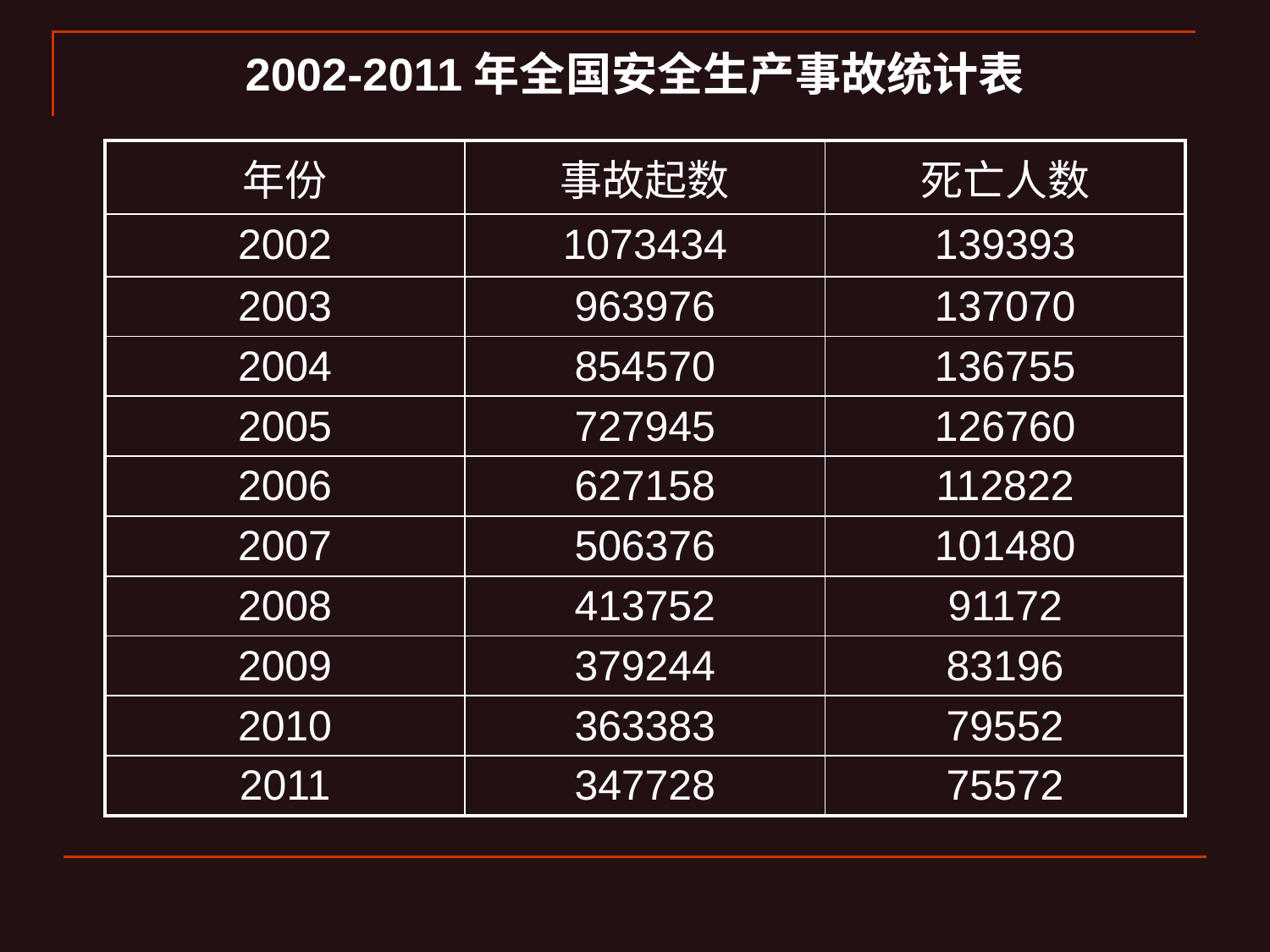

# 2002-2011年全国安全生产事故统计表
| 年份 | 事故起数 | 死亡人数 |
| --- | --- | --- |
| 2002 | 1073434 | 139393 |
| 2003 | 963976 | 137070 |
| 2004 | 854570 | 136755 |
| 2005 | 727945 | 126760 |
| 2006 | 627158 | 112822 |
| 2007 | 506376 | 101480 |
| 2008 | 413752 | 91172 |
| 2009 | 379244 | 83196 |
| 2010 | 363383 | 79552 |
| 2011 | 347728 | 75572 |